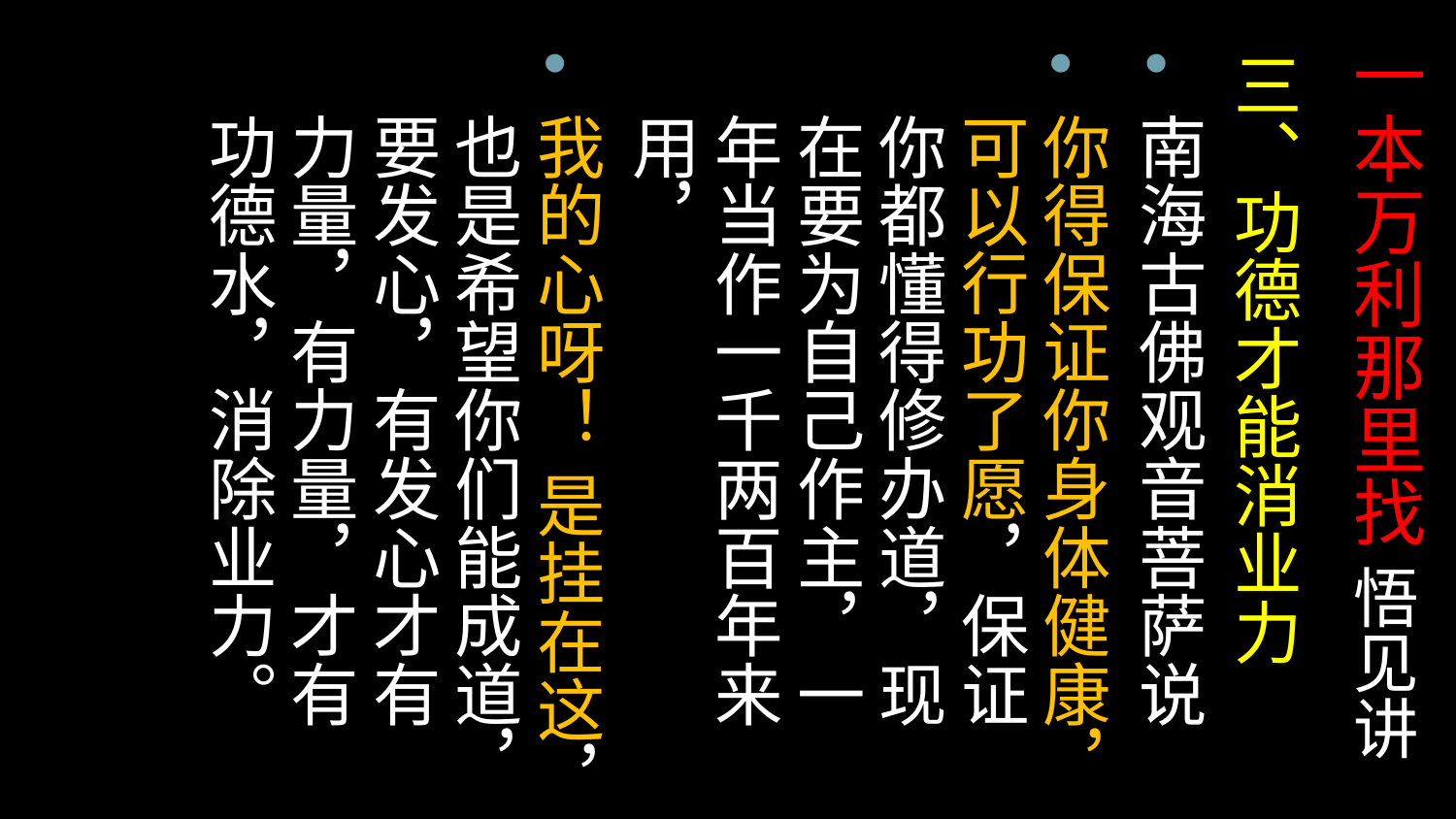

# 一本万利那里找 悟见讲
三、功德才能消业力
南海古佛观音菩萨说
你得保证你身体健康，可以行功了愿，保证你都懂得修办道，现在要为自己作主，一年当作一千两百年来用，
我的心呀！ 是挂在这，也是希望你们能成道，要发心，有发心才有力量，有力量，才有功德水，消除业力。